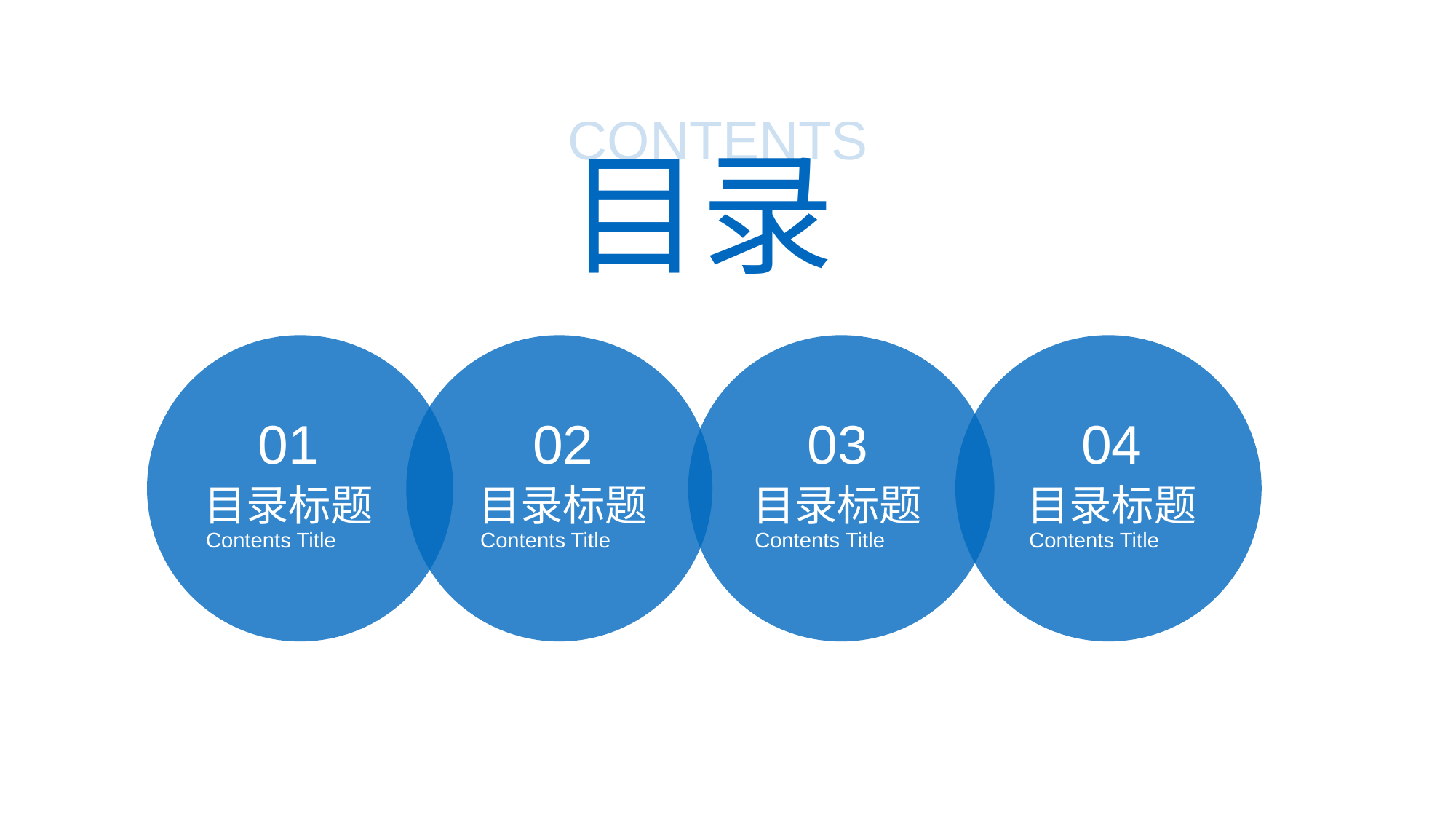

CONTENTS
目录

01
02
03
04
目录标题
目录标题
目录标题
目录标题
Contents Title
Contents Title
Contents Title
Contents Title